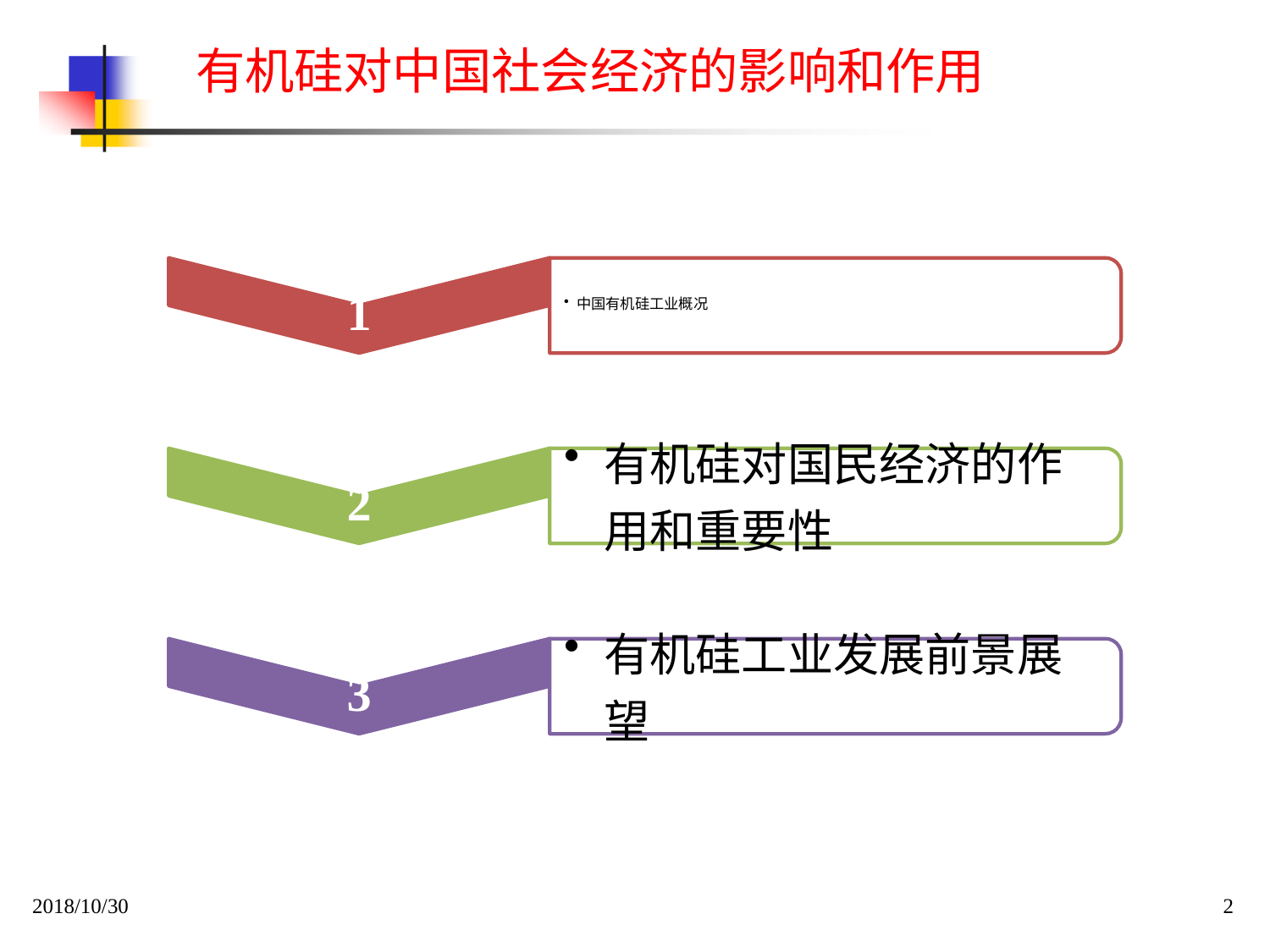

有机硅对中国社会经济的影响和作用
1
2
3
有机硅工业发展前景展望
中国有机硅工业概况
有机硅对国民经济的作用和重要性